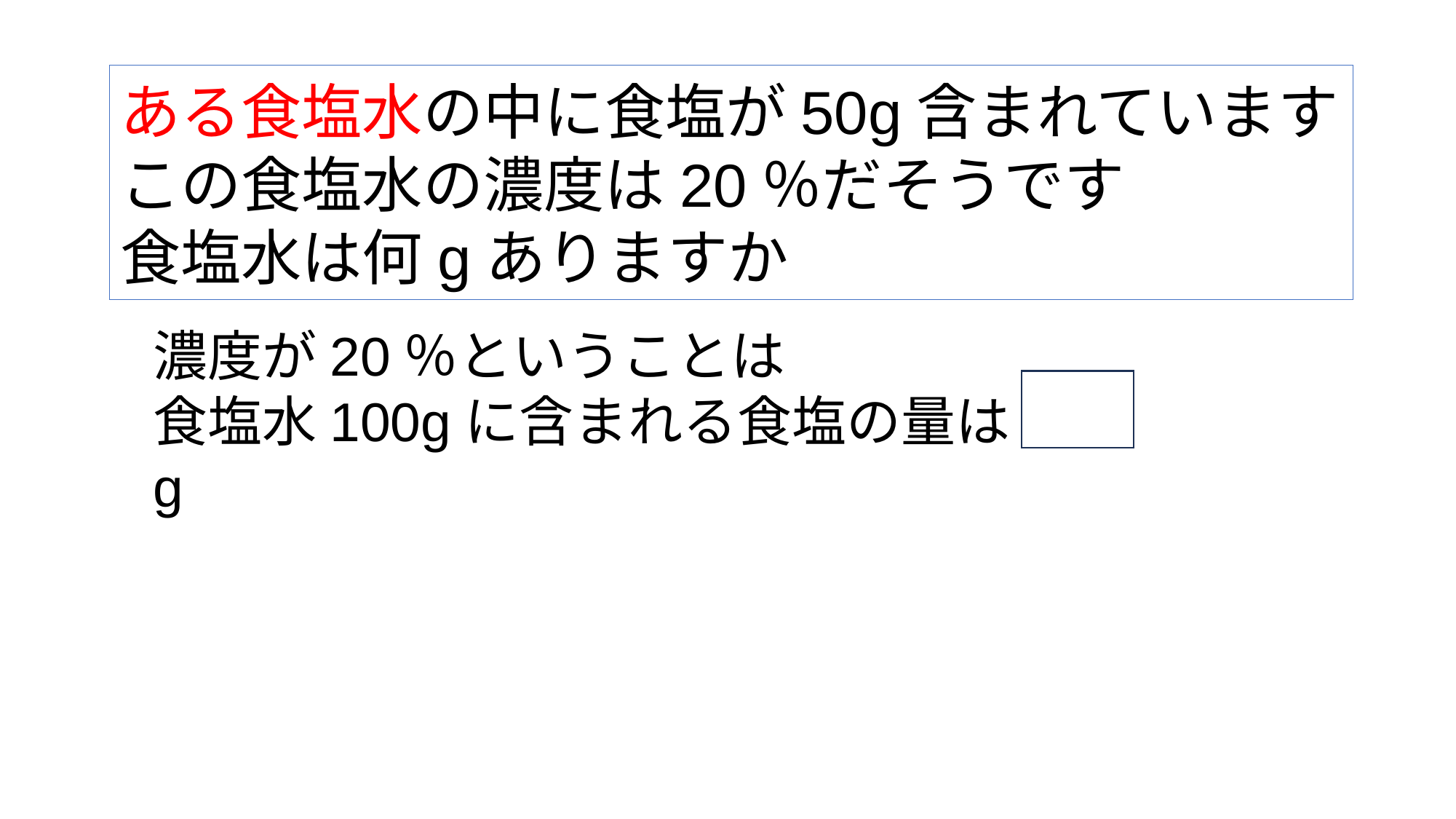

# ある食塩水の中に食塩が50g含まれています この食塩水の濃度は20％だそうです 食塩水は何gありますか
濃度が20％ということは
食塩水100gに含まれる食塩の量は 20  g